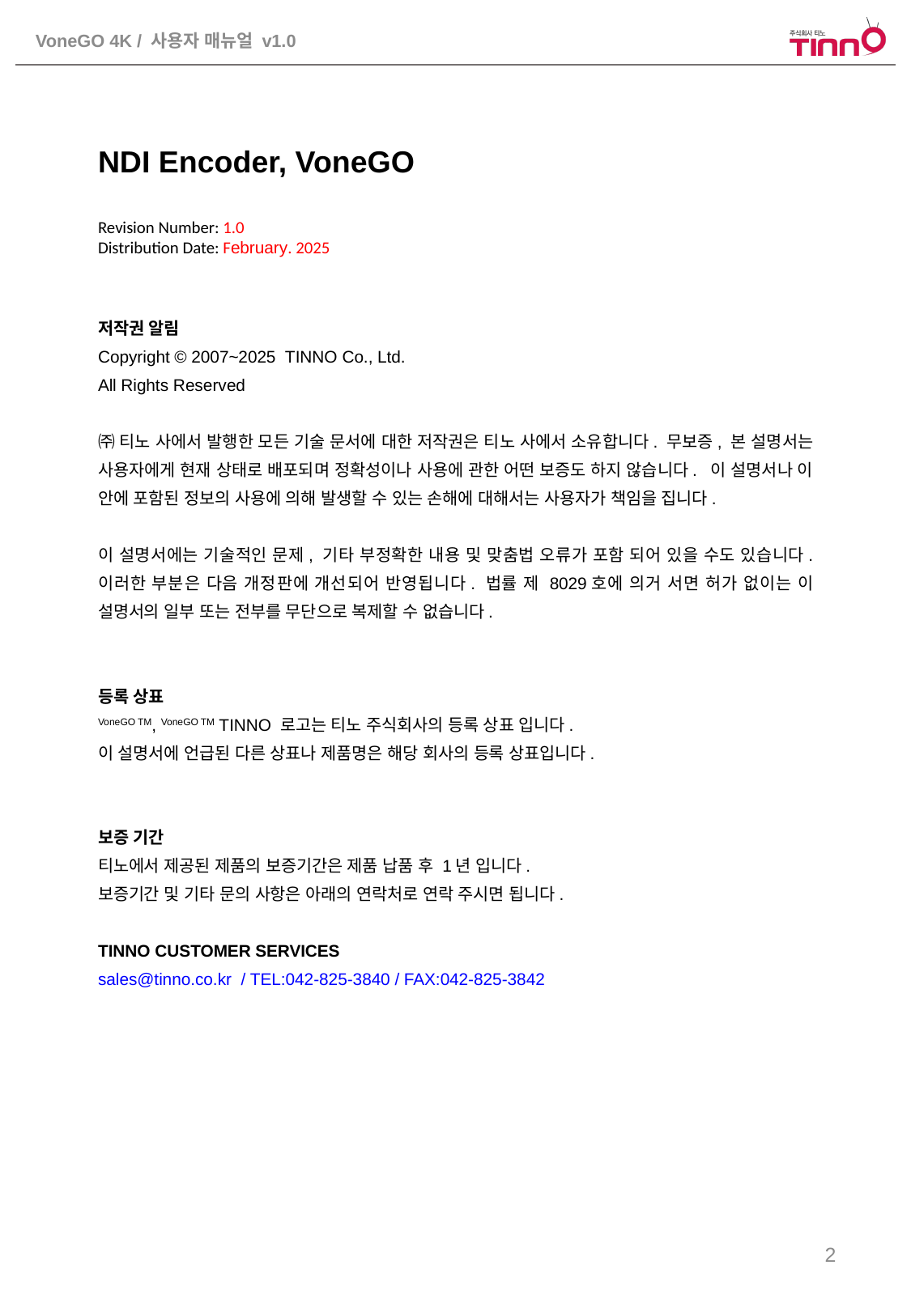

NDI Encoder, VoneGO
Revision Number: 1.0
Distribution Date: February. 2025
저작권 알림
Copyright © 2007~2025  TINNO Co., Ltd.
All Rights Reserved

㈜ 티노 사에서 발행한 모든 기술 문서에 대한 저작권은 티노 사에서 소유합니다. 무보증, 본 설명서는 사용자에게 현재 상태로 배포되며 정확성이나 사용에 관한 어떤 보증도 하지 않습니다.  이 설명서나 이 안에 포함된 정보의 사용에 의해 발생할 수 있는 손해에 대해서는 사용자가 책임을 집니다.

이 설명서에는 기술적인 문제, 기타 부정확한 내용 및 맞춤법 오류가 포함 되어 있을 수도 있습니다. 이러한 부분은 다음 개정판에 개선되어 반영됩니다. 법률 제 8029호에 의거 서면 허가 없이는 이 설명서의 일부 또는 전부를 무단으로 복제할 수 없습니다.

등록 상표
VoneGO TM, VoneGO TM TINNO 로고는 티노 주식회사의 등록 상표 입니다.
이 설명서에 언급된 다른 상표나 제품명은 해당 회사의 등록 상표입니다.

보증 기간
티노에서 제공된 제품의 보증기간은 제품 납품 후 1년 입니다.
보증기간 및 기타 문의 사항은 아래의 연락처로 연락 주시면 됩니다.

TINNO CUSTOMER SERVICES
sales@tinno.co.kr  / TEL:042-825-3840 / FAX:042-825-3842
2